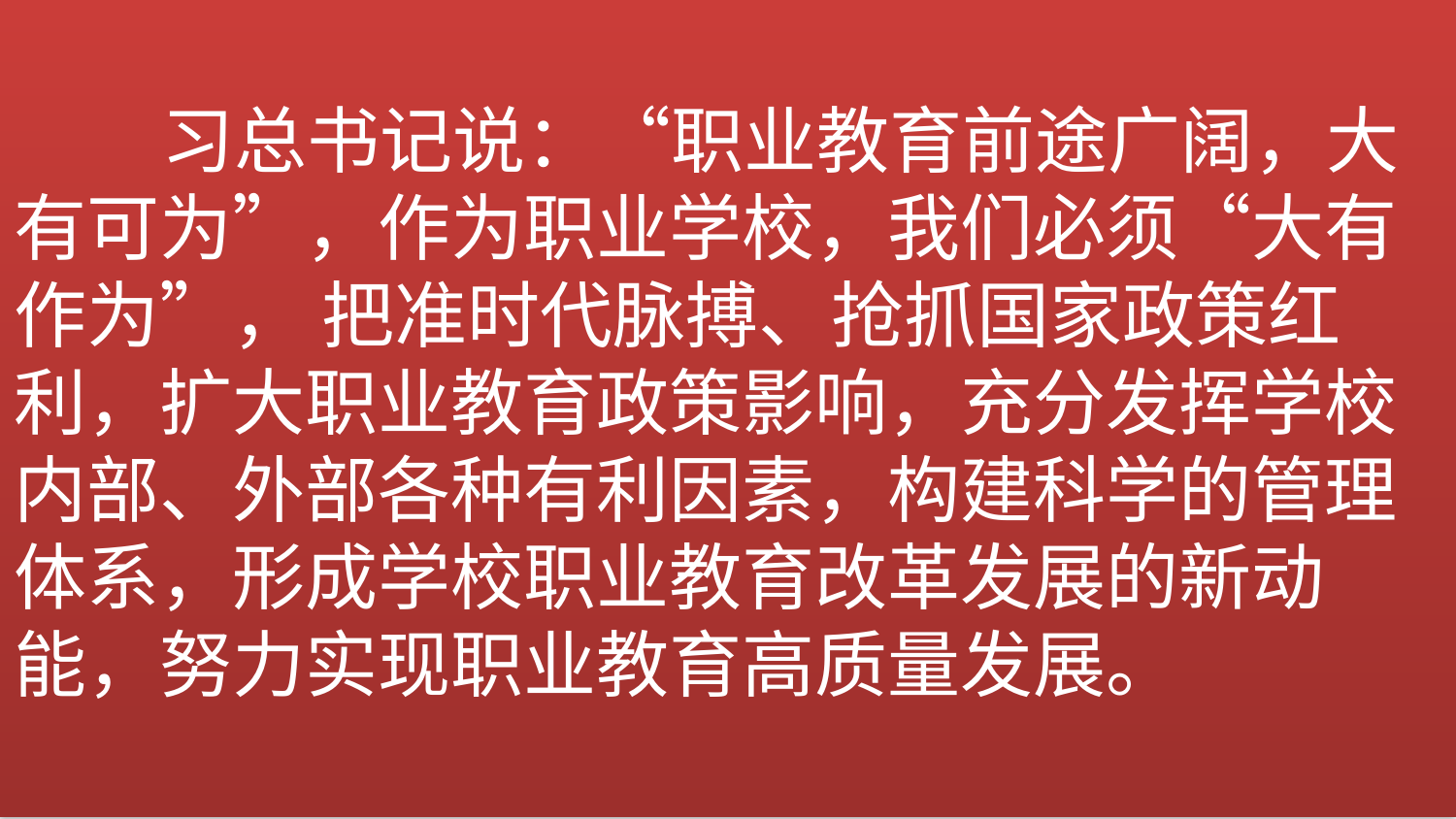

习总书记说：“职业教育前途广阔，大有可为”，作为职业学校，我们必须“大有作为”， 把准时代脉搏、抢抓国家政策红利，扩大职业教育政策影响，充分发挥学校内部、外部各种有利因素，构建科学的管理体系，形成学校职业教育改革发展的新动能，努力实现职业教育高质量发展。